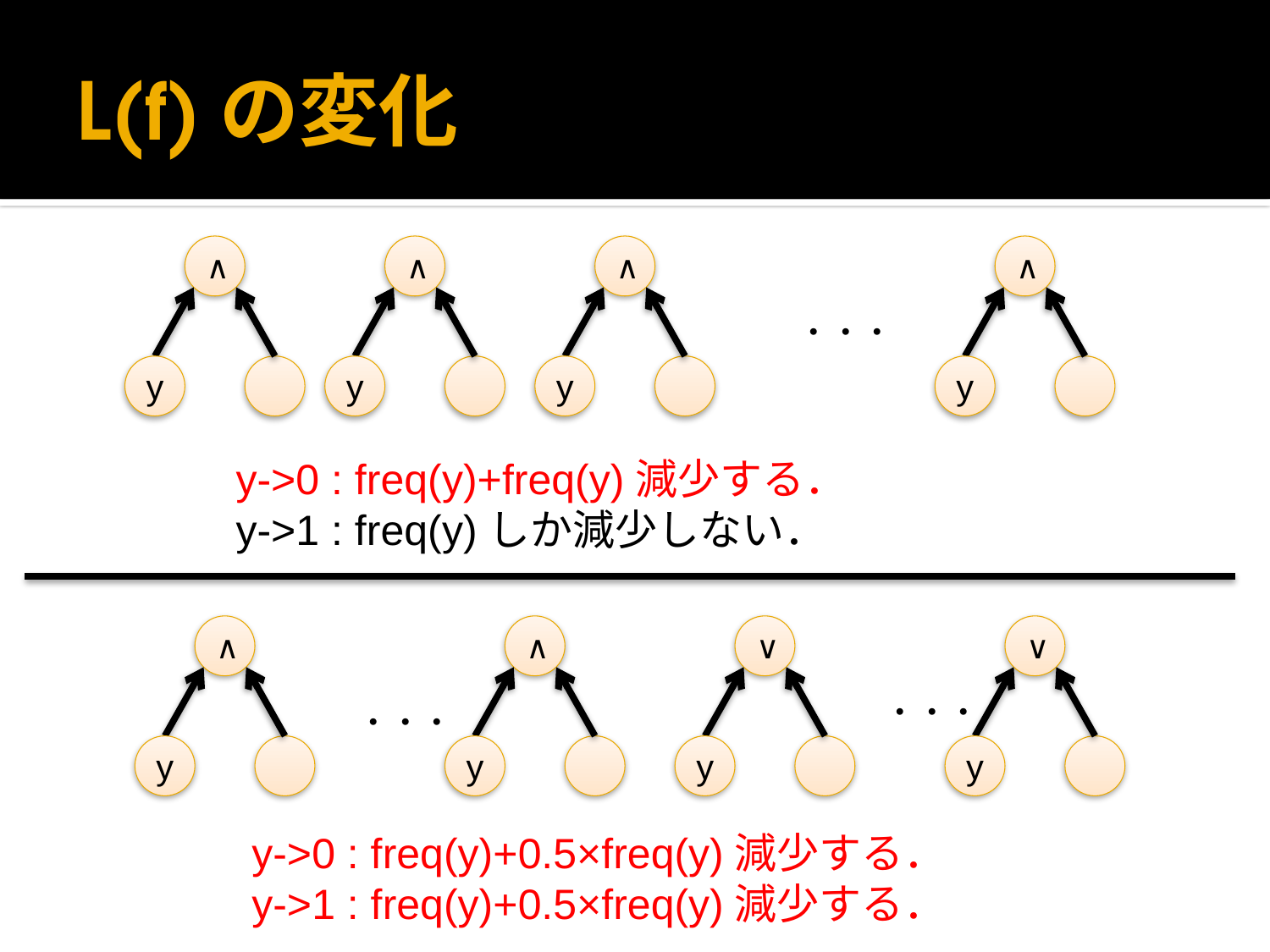

# L(f)の変化
∧
y

∧
y

∧
y

∧
y

・・・
y->0 : freq(y)+freq(y)減少する．
y->1 : freq(y)しか減少しない．
∧
y

∧
y

∨
y

∨
y

・・・
・・・
y->0 : freq(y)+0.5×freq(y)減少する．
y->1 : freq(y)+0.5×freq(y)減少する．